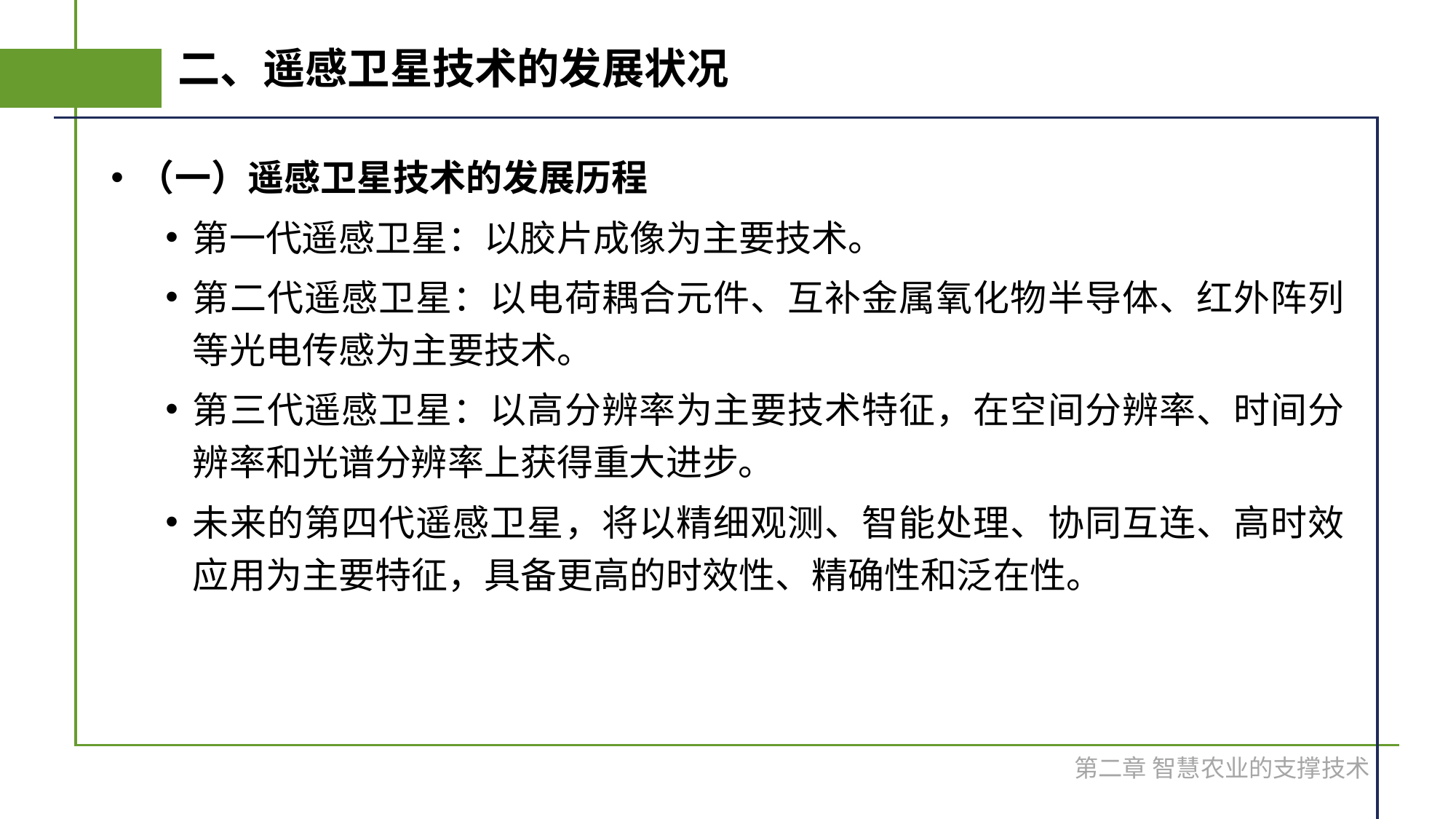

# 二、遥感卫星技术的发展状况
（一）遥感卫星技术的发展历程
第一代遥感卫星：以胶片成像为主要技术。
第二代遥感卫星：以电荷耦合元件、互补金属氧化物半导体、红外阵列等光电传感为主要技术。
第三代遥感卫星：以高分辨率为主要技术特征，在空间分辨率、时间分辨率和光谱分辨率上获得重大进步。
未来的第四代遥感卫星，将以精细观测、智能处理、协同互连、高时效应用为主要特征，具备更高的时效性、精确性和泛在性。
第二章 智慧农业的支撑技术